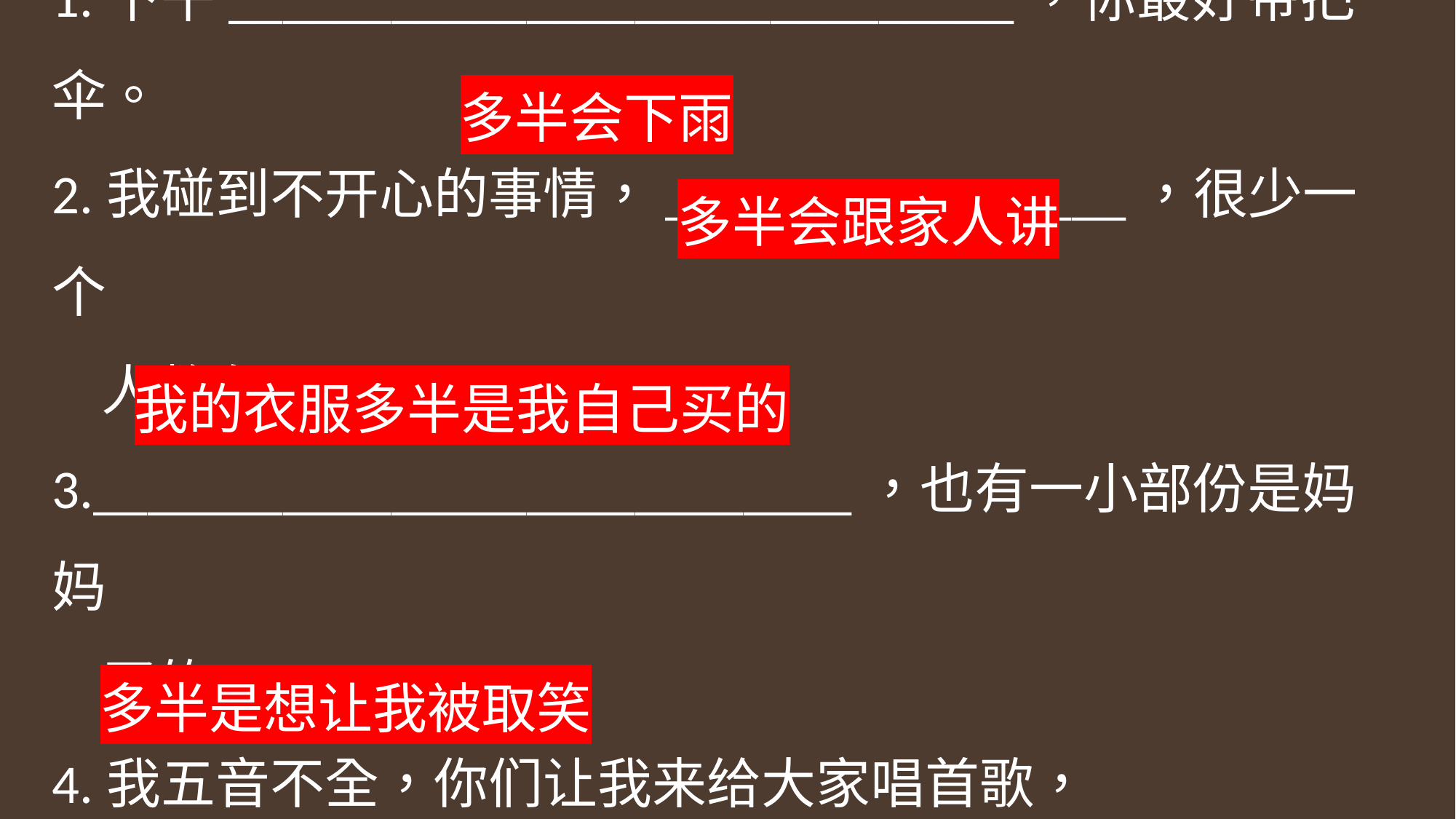

1.下午_____________________________，你最好带把伞。
2.我碰到不开心的事情，_________________，很少一个
   人憋在心里。
3.____________________________，也有一小部份是妈妈
   买的。
4.我五音不全，你们让我来给大家唱首歌，
   ____________________。
多半会下雨
多半会跟家人讲
我的衣服多半是我自己买的
多半是想让我被取笑